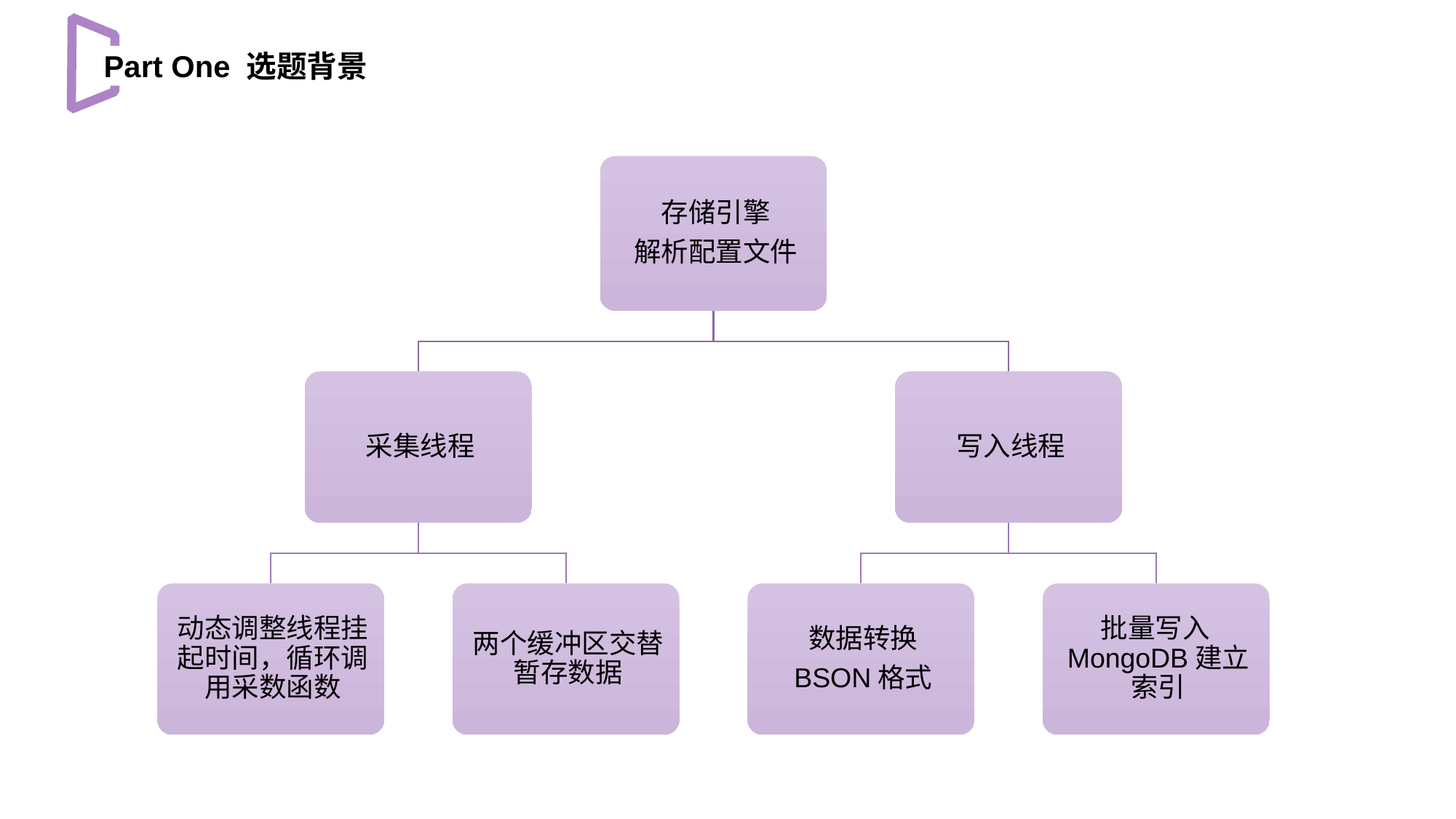

Part One 选题背景
存储引擎
解析配置文件
采集线程
动态调整线程挂起时间，循环调用采数函数
两个缓冲区交替暂存数据
写入线程
数据转换
BSON格式
批量写入MongoDB建立索引